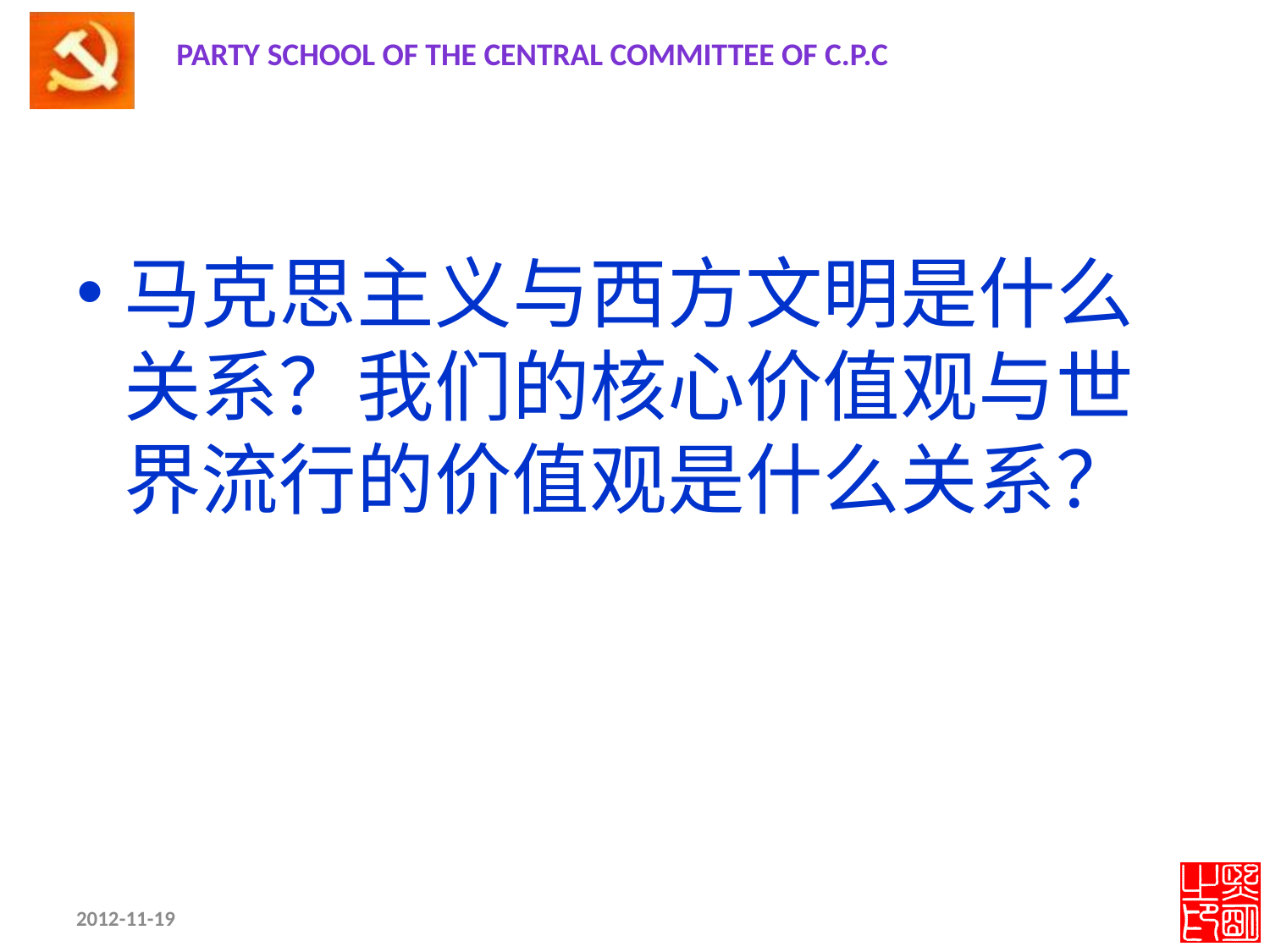

#
马克思主义与西方文明是什么关系？我们的核心价值观与世界流行的价值观是什么关系？
2012-11-19